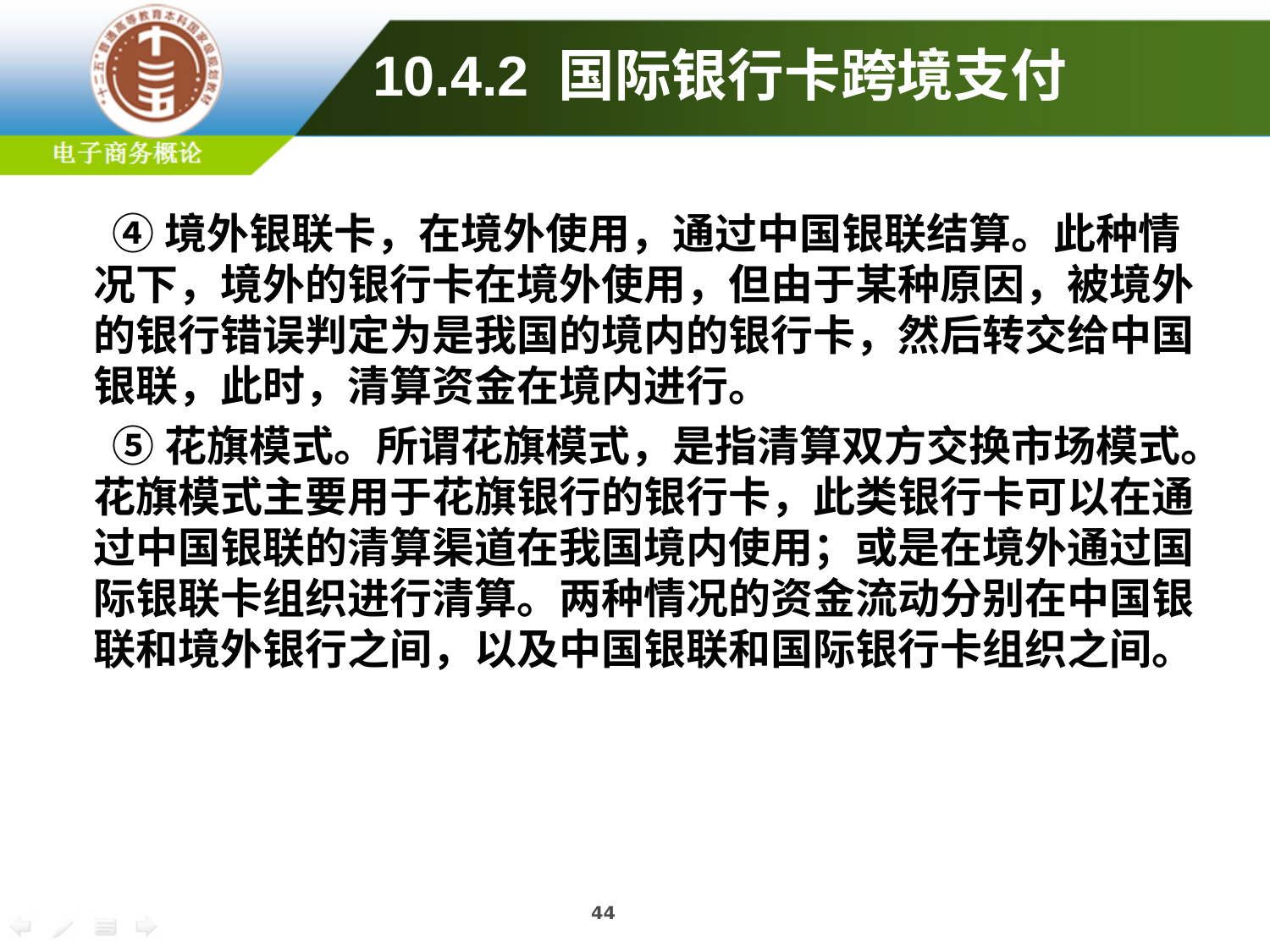

10.4.2 国际银行卡跨境支付
       ④境外银联卡，在境外使用，通过中国银联结算。此种情况下，境外的银行卡在境外使用，但由于某种原因，被境外的银行错误判定为是我国的境内的银行卡，然后转交给中国银联，此时，清算资金在境内进行。
       ⑤花旗模式。所谓花旗模式，是指清算双方交换市场模式。花旗模式主要用于花旗银行的银行卡，此类银行卡可以在通过中国银联的清算渠道在我国境内使用；或是在境外通过国际银联卡组织进行清算。两种情况的资金流动分别在中国银联和境外银行之间，以及中国银联和国际银行卡组织之间。

44